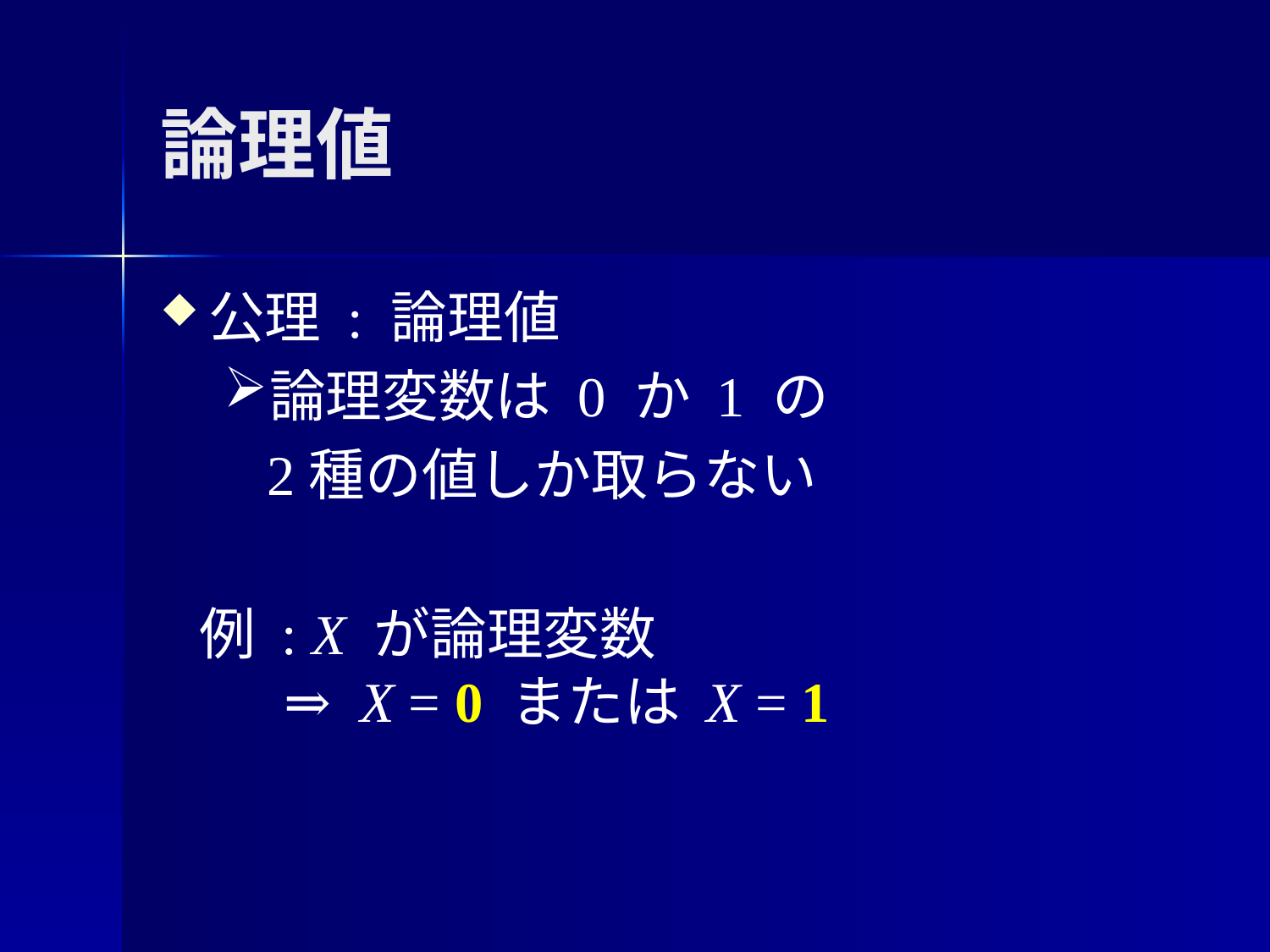

# 論理値
公理 : 論理値
論理変数は 0 か 1 の
   2種の値しか取らない
例 : X が論理変数
      ⇒  X = 0 または X = 1